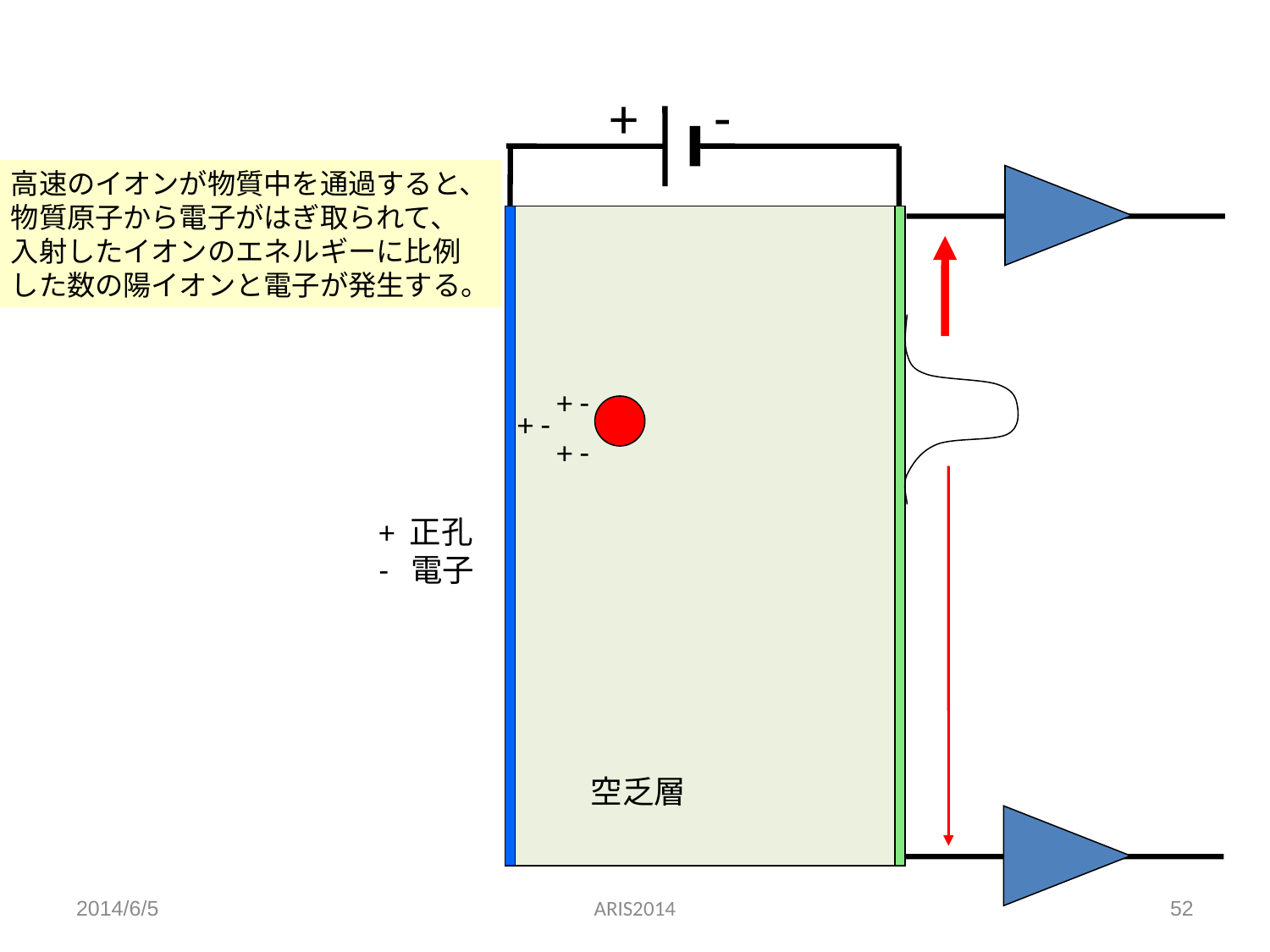

逆バイアス
+      -
位置感応型半導体検出器

高速のイオンが物質中を通過すると、
物質原子から電子がはぎ取られて、
入射したイオンのエネルギーに比例
した数の陽イオンと電子が発生する。

+ -

+ -
+ -

+ 正孔
-  電子
空乏層

2014/6/5
ARIS2014
52